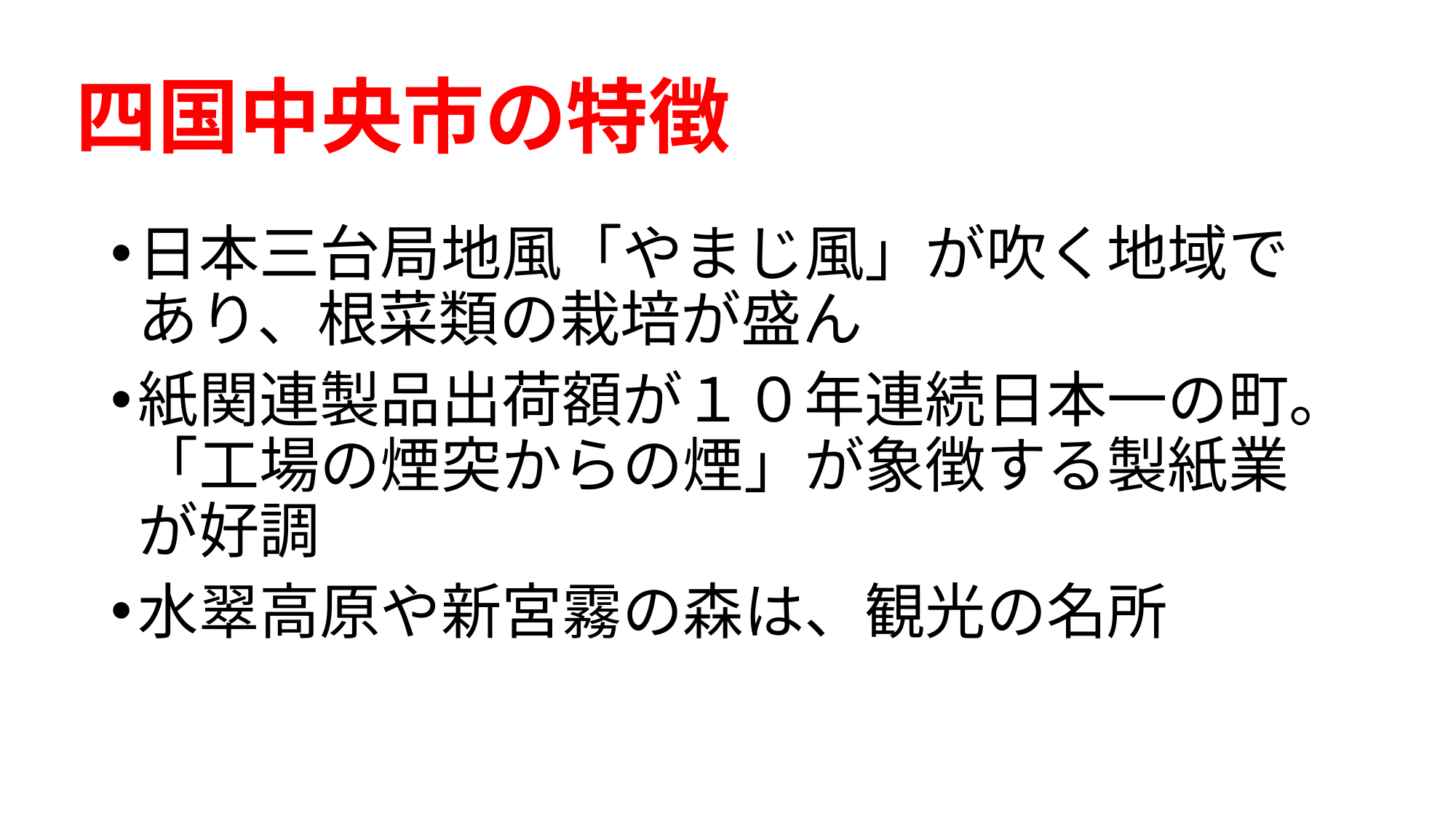

# 四国中央市の特徴
日本三台局地風「やまじ風」が吹く地域であり、根菜類の栽培が盛ん
紙関連製品出荷額が１０年連続日本一の町。「工場の煙突からの煙」が象徴する製紙業が好調
水翠高原や新宮霧の森は、観光の名所